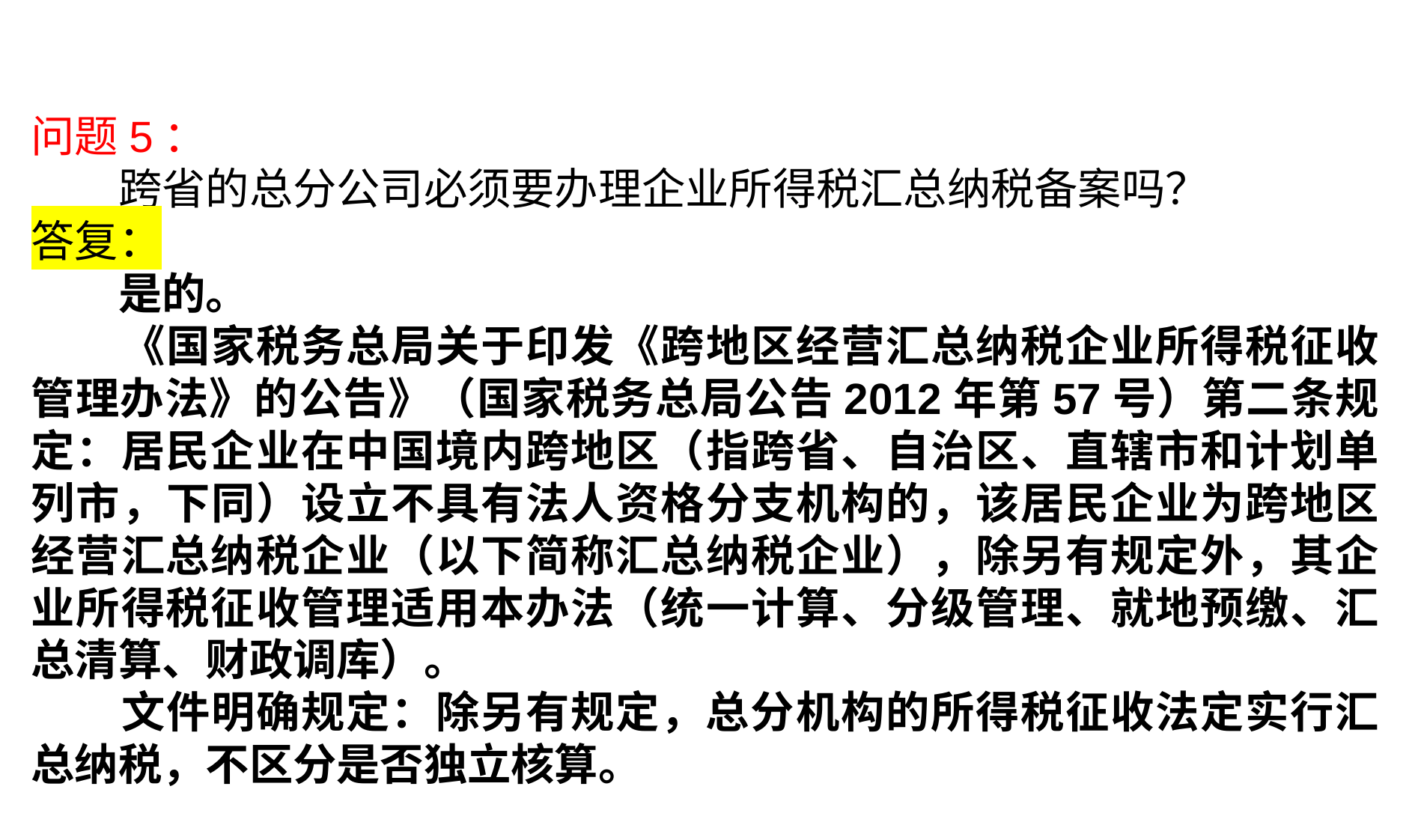

问题5：
　　跨省的总分公司必须要办理企业所得税汇总纳税备案吗？
答复：
　　是的。
　　《国家税务总局关于印发《跨地区经营汇总纳税企业所得税征收管理办法》的公告》（国家税务总局公告2012年第57号）第二条规定：居民企业在中国境内跨地区（指跨省、自治区、直辖市和计划单列市，下同）设立不具有法人资格分支机构的，该居民企业为跨地区经营汇总纳税企业（以下简称汇总纳税企业），除另有规定外，其企业所得税征收管理适用本办法（统一计算、分级管理、就地预缴、汇总清算、财政调库）。
　　文件明确规定：除另有规定，总分机构的所得税征收法定实行汇总纳税，不区分是否独立核算。